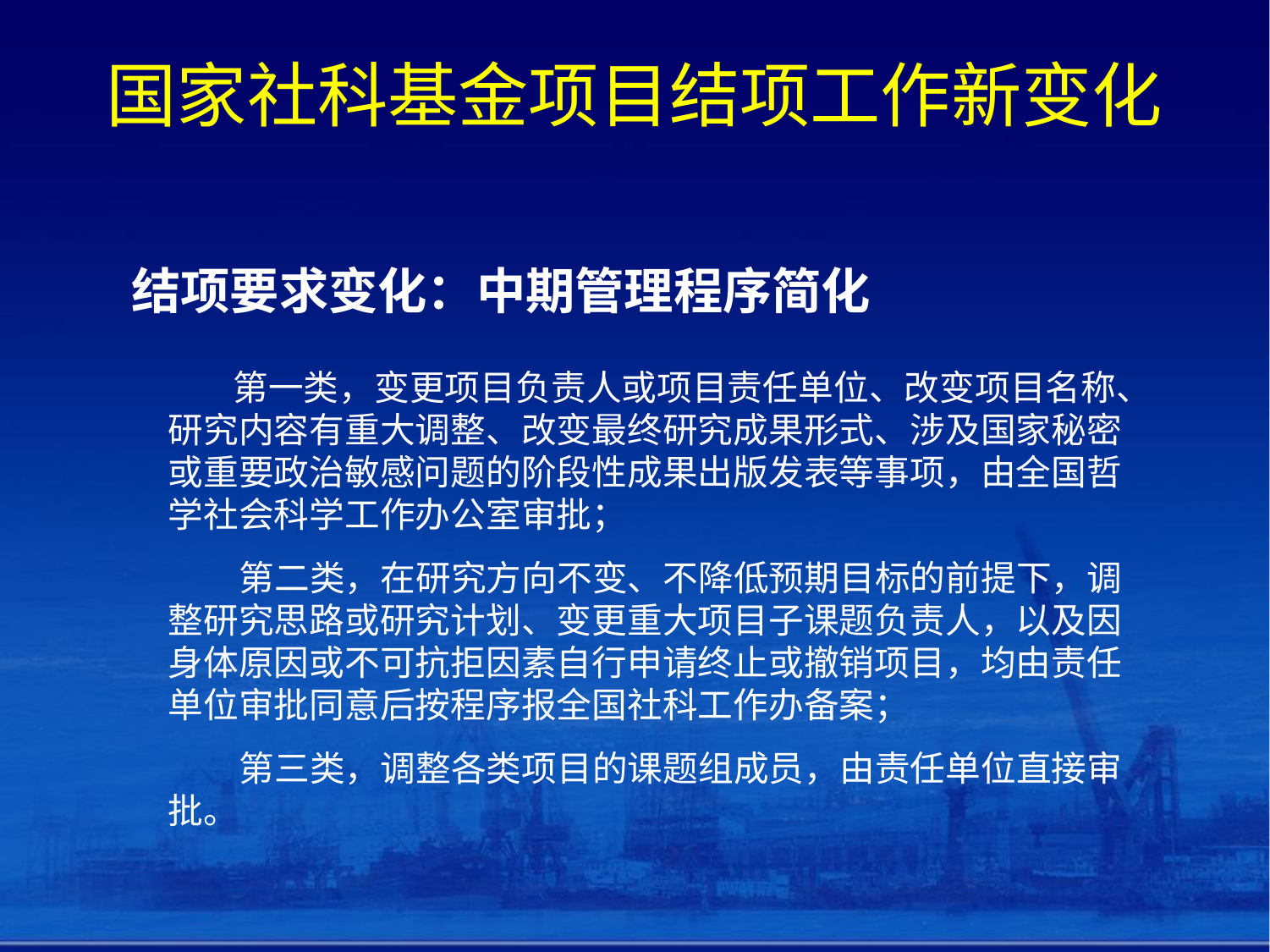

# 国家社科基金项目结项工作新变化
结项要求变化：中期管理程序简化

        第一类，变更项目负责人或项目责任单位、改变项目名称、研究内容有重大调整、改变最终研究成果形式、涉及国家秘密或重要政治敏感问题的阶段性成果出版发表等事项，由全国哲学社会科学工作办公室审批；
        第二类，在研究方向不变、不降低预期目标的前提下，调整研究思路或研究计划、变更重大项目子课题负责人，以及因身体原因或不可抗拒因素自行申请终止或撤销项目，均由责任单位审批同意后按程序报全国社科工作办备案；
        第三类，调整各类项目的课题组成员，由责任单位直接审批。